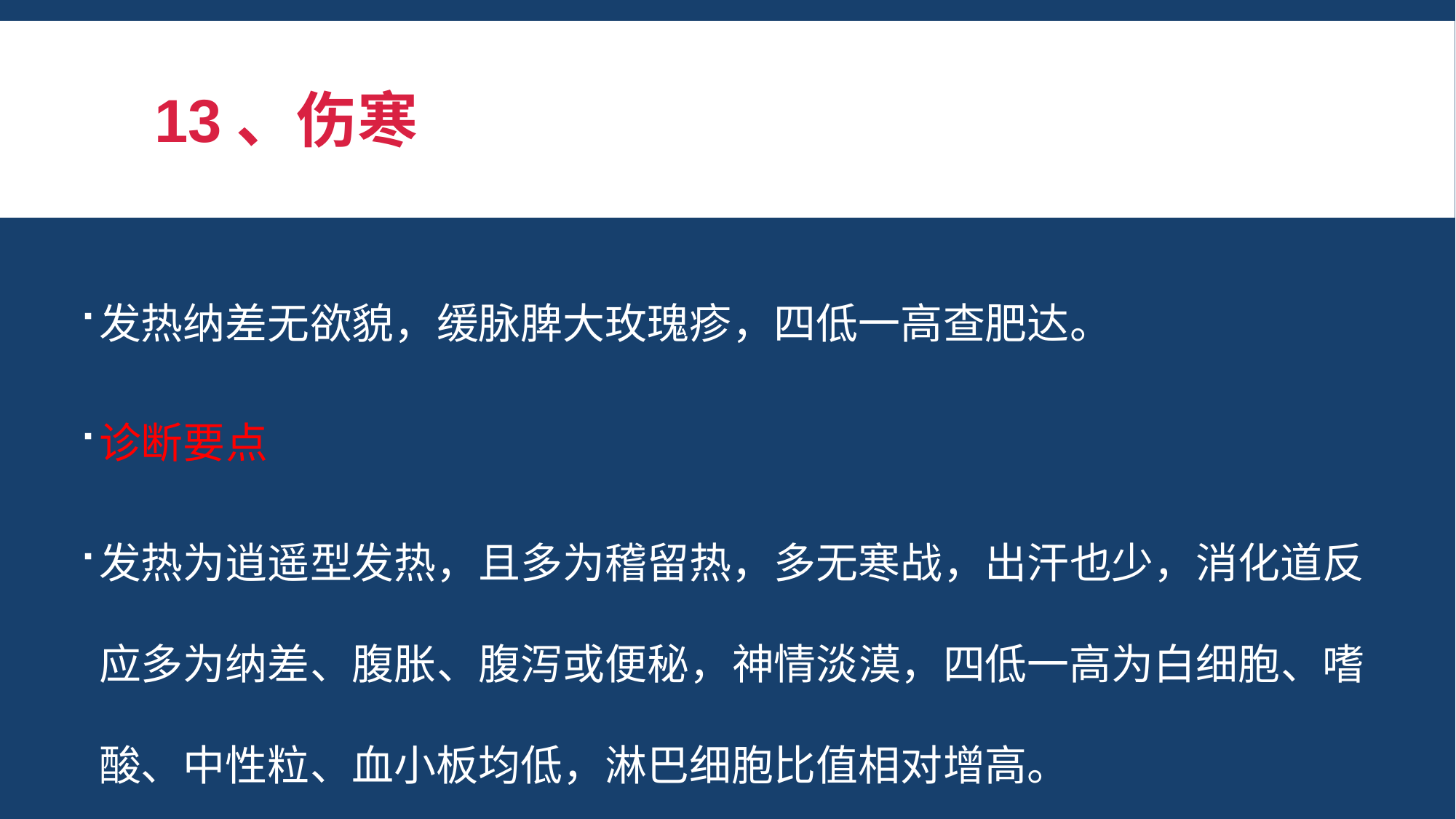

# 13、伤寒
发热纳差无欲貌，缓脉脾大玫瑰疹，四低一高查肥达。
诊断要点
发热为逍遥型发热，且多为稽留热，多无寒战，出汗也少，消化道反应多为纳差、腹胀、腹泻或便秘，神情淡漠，四低一高为白细胞、嗜酸、中性粒、血小板均低，淋巴细胞比值相对增高。